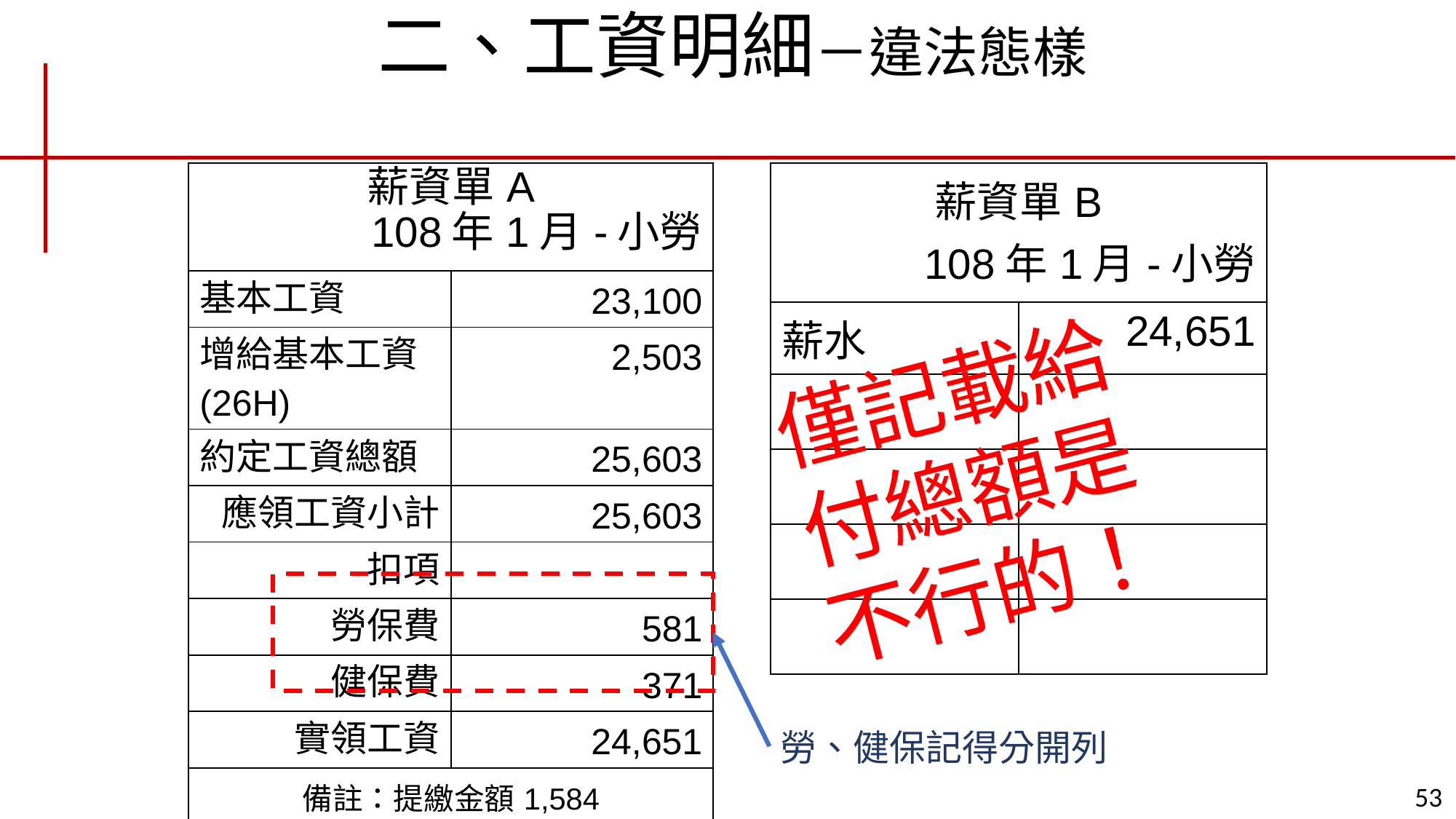

# 二、工資明細－違法態樣
| 薪資單A 108年1月-小勞 |  |
| --- | --- |
| 基本工資 | 23,100 |
| 增給基本工資(26H) | 2,503 |
| 約定工資總額 | 25,603 |
| 應領工資小計 | 25,603 |
| 扣項 |  |
| 勞保費 | 581 |
| 健保費 | 371 |
| 實領工資 | 24,651 |
| 備註：提繳金額1,584 |  |
| 薪資單B 108年1月-小勞 |  |
| --- | --- |
| 薪水 | 24,651 |
|  |  |
|  |  |
|  |  |
|  |  |
僅記載給付總額是不行的！

勞、健保記得分開列
53